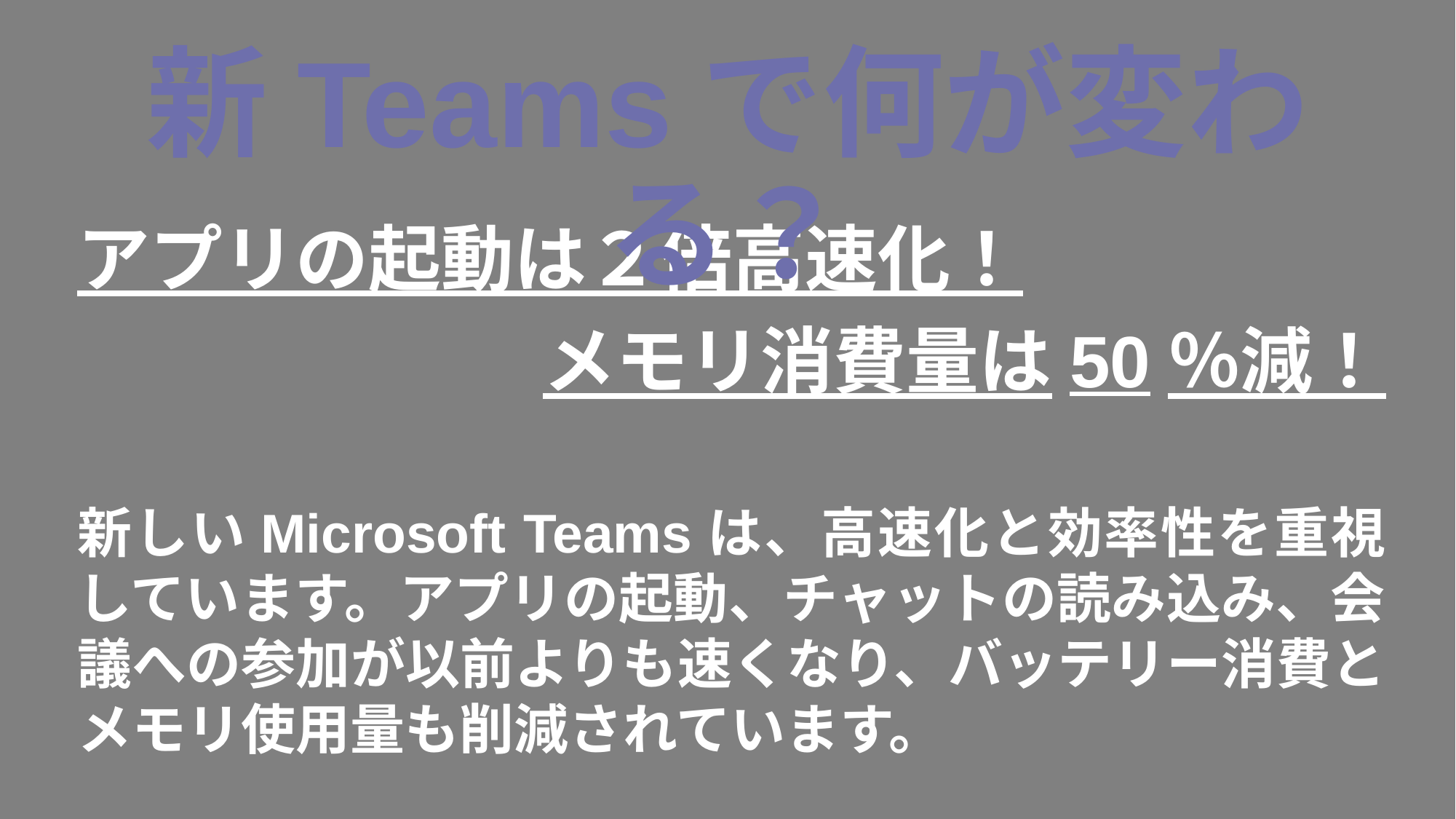

新Teamsで何が変わる？
アプリの起動は２倍高速化！
メモリ消費量は50％減！

新しいMicrosoft Teamsは、高速化と効率性を重視しています。アプリの起動、チャットの読み込み、会議への参加が以前よりも速くなり、バッテリー消費とメモリ使用量も削減されています。